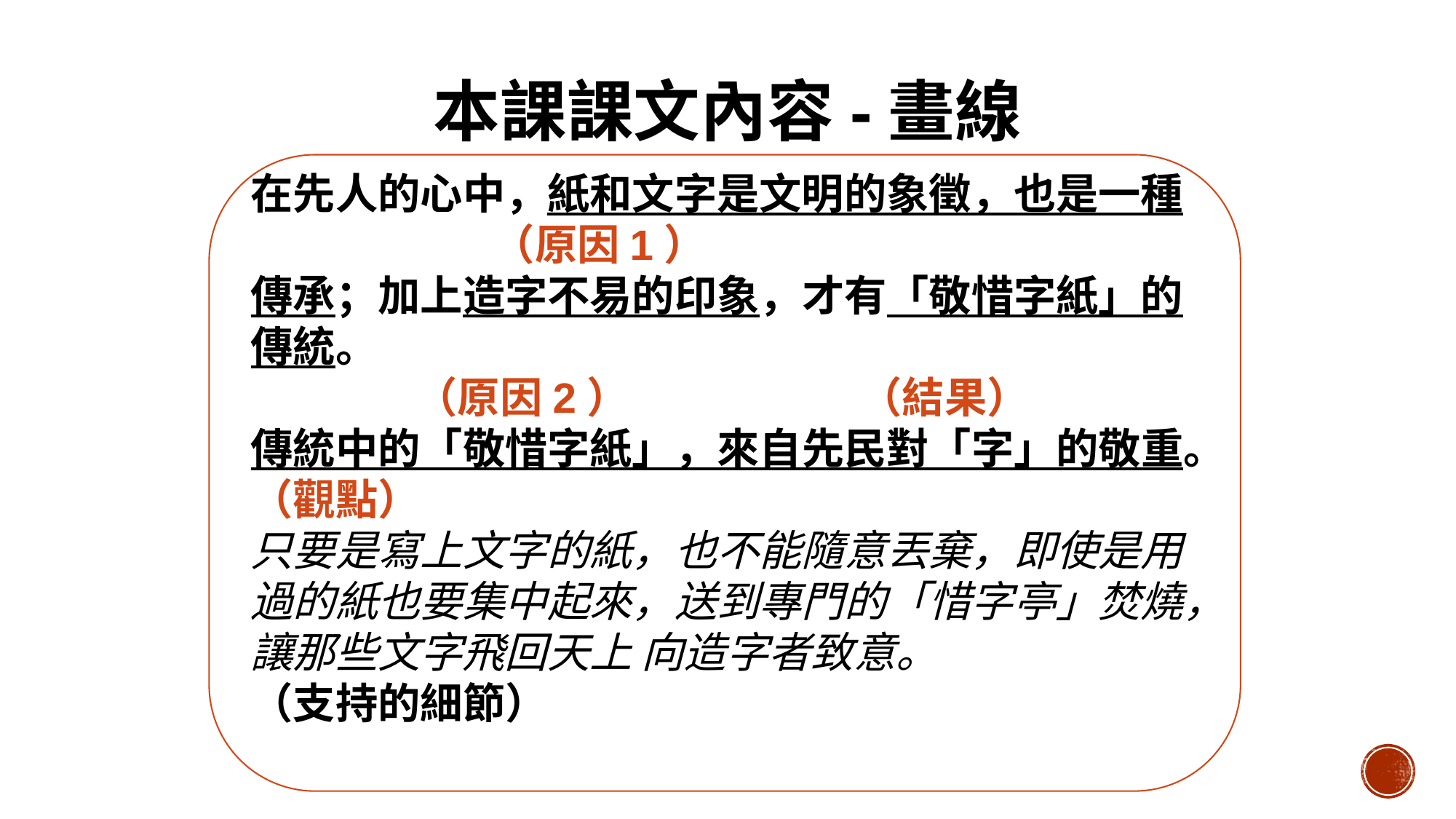

本課課文內容-畫線
在先人的心中，紙和文字是文明的象徵，也是一種
                        （原因1）
傳承；加上造字不易的印象，才有「敬惜字紙」的傳統。
                （原因2）                        （結果）
傳統中的「敬惜字紙」，來自先民對「字」的敬重。
（觀點）
只要是寫上文字的紙，也不能隨意丟棄，即使是用過的紙也要集中起來，送到專門的「惜字亭」焚燒，讓那些文字飛回天上 向造字者致意。
（支持的細節）